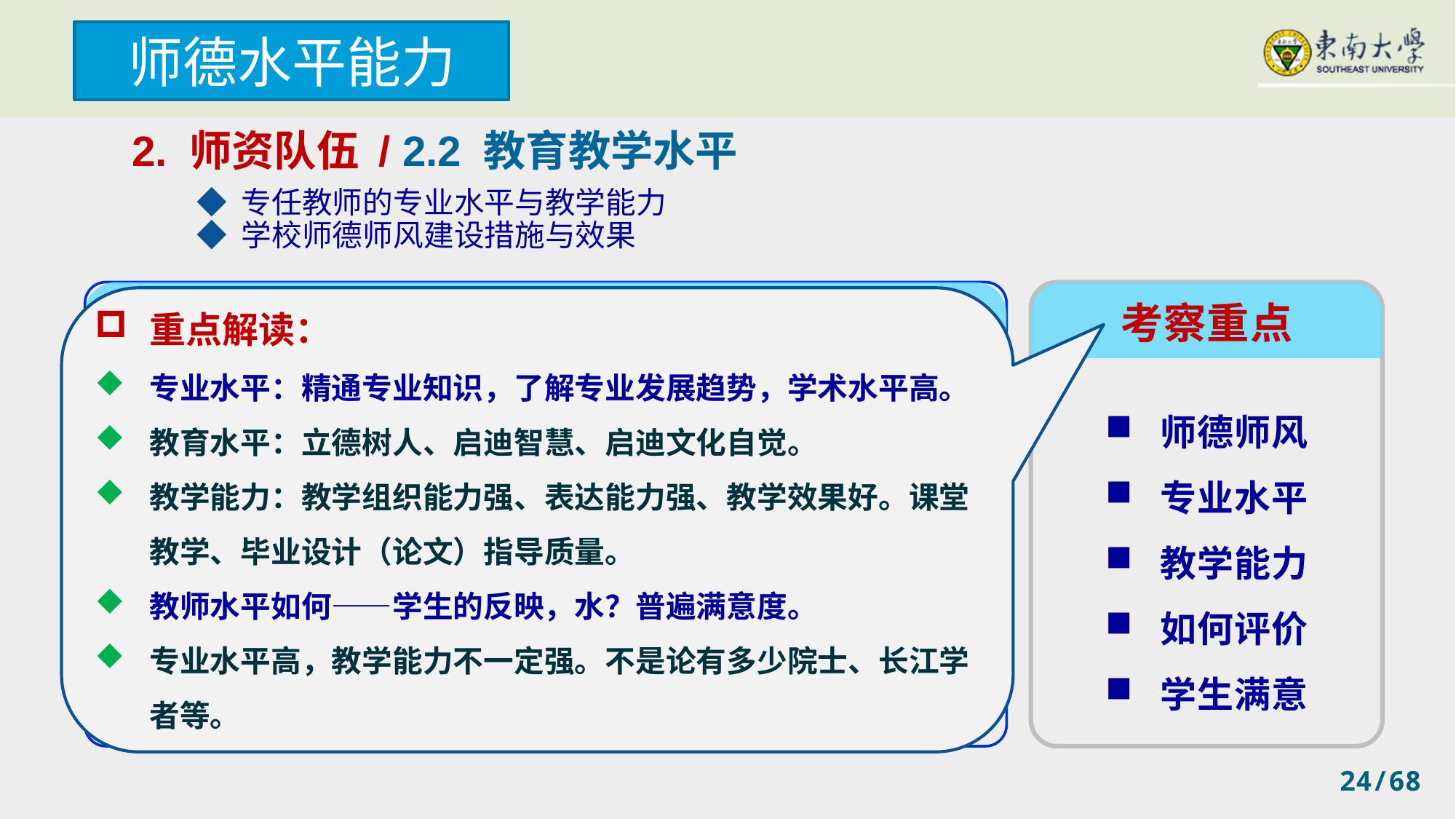

师德水平能力
2. 师资队伍 / 2.2 教育教学水平
◆ 专任教师的专业水平与教学能力
◆ 学校师德师风建设措施与效果

重点解读：
专业水平：精通专业知识，了解专业发展趋势，学术水平高。
教育水平：立德树人、启迪智慧、启迪文化自觉。
教学能力：教学组织能力强、表达能力强、教学效果好。课堂教学、毕业设计（论文）指导质量。
教师水平如何——学生的反映，水？普遍满意度。
专业水平高，教学能力不一定强。不是论有多少院士、长江学者等。
释    义
考察重点

教师的教育教学水平包括两个方面：教育水平和教学水平。前者主要是教师的师德师风，后者主要是教师的专业水平与教学能力。
教师应切实肩负起立德树人、教书育人的光荣职责，以高尚师德、人格魅力、学识风范教育感染学生，做学生健康成长的指导者与引路人。
师德师风
专业水平
教学能力
如何评价
学生满意